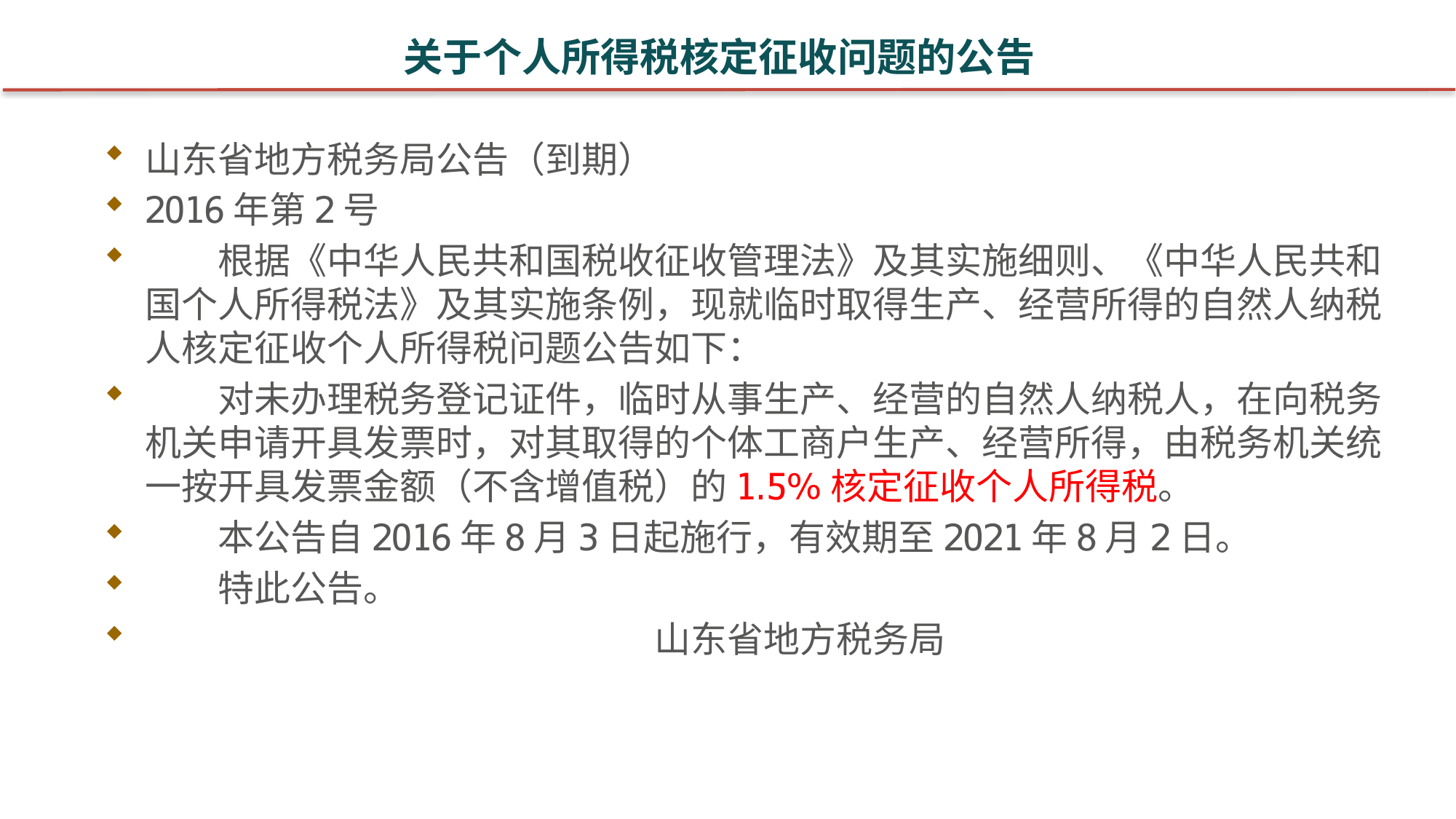

# 关于个人所得税核定征收问题的公告
山东省地方税务局公告（到期）
2016年第2号
　　根据《中华人民共和国税收征收管理法》及其实施细则、《中华人民共和国个人所得税法》及其实施条例，现就临时取得生产、经营所得的自然人纳税人核定征收个人所得税问题公告如下：
　　对未办理税务登记证件，临时从事生产、经营的自然人纳税人，在向税务机关申请开具发票时，对其取得的个体工商户生产、经营所得，由税务机关统一按开具发票金额（不含增值税）的1.5%核定征收个人所得税。
　　本公告自2016年8月3日起施行，有效期至2021年8月2日。
　　特此公告。
　　　　　　　　　　　　　　山东省地方税务局